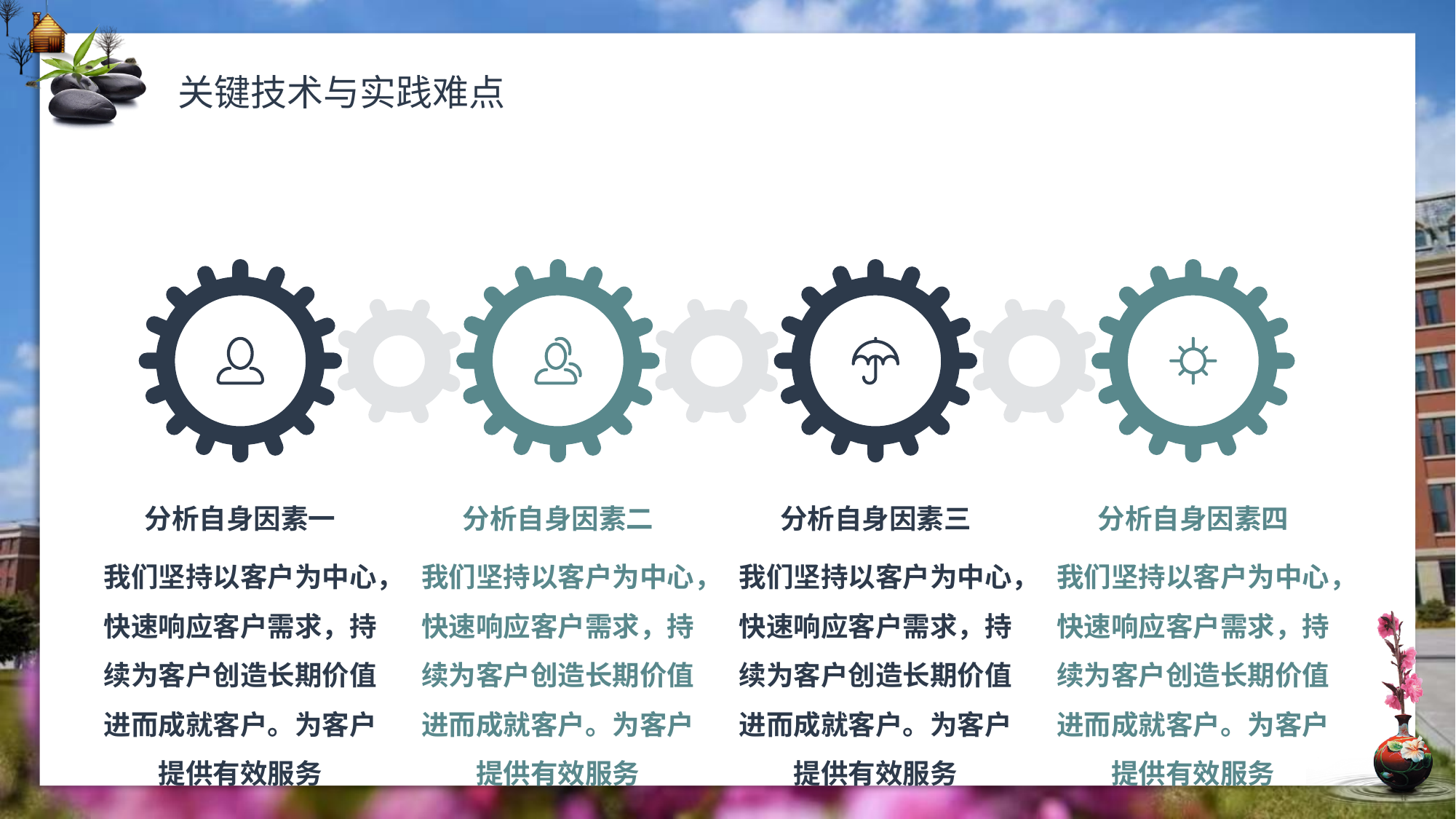

关键技术与实践难点

分析自身因素一
我们坚持以客户为中心，快速响应客户需求，持续为客户创造长期价值进而成就客户。为客户提供有效服务
分析自身因素二
我们坚持以客户为中心，快速响应客户需求，持续为客户创造长期价值进而成就客户。为客户提供有效服务
分析自身因素三
我们坚持以客户为中心，快速响应客户需求，持续为客户创造长期价值进而成就客户。为客户提供有效服务
分析自身因素四
我们坚持以客户为中心，快速响应客户需求，持续为客户创造长期价值进而成就客户。为客户提供有效服务